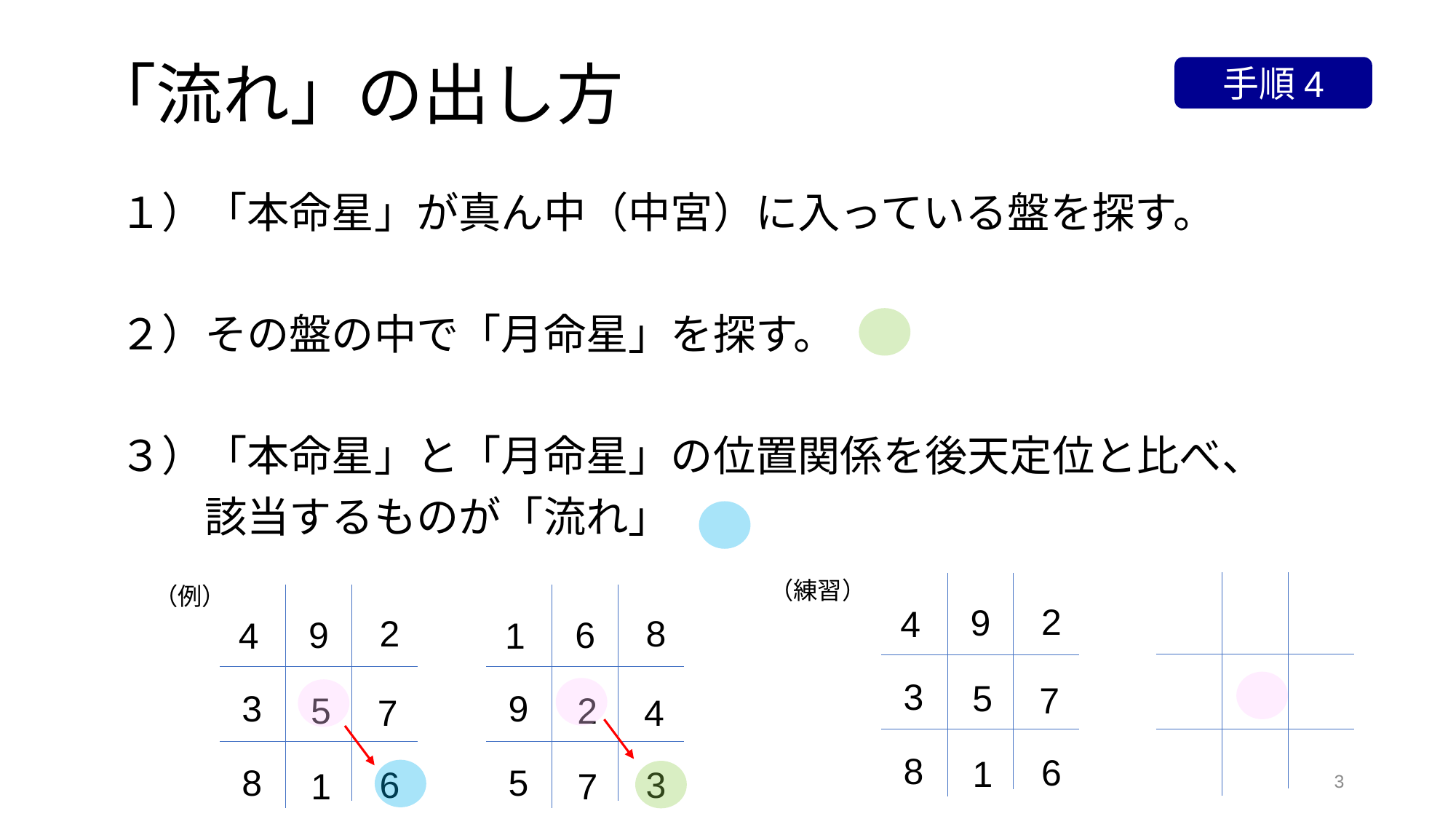

# 「流れ」の出し方
手順4
１）「本命星」が真ん中（中宮）に入っている盤を探す。

２）その盤の中で「月命星」を探す。

３）「本命星」と「月命星」の位置関係を後天定位と比べ、
　　該当するものが「流れ」

（練習）
2
9
4
3
5
7
8
6
1
（例）
2
9
4
3
5
7
8
6
1
8
6
1
9
2
4
5
3
7

3